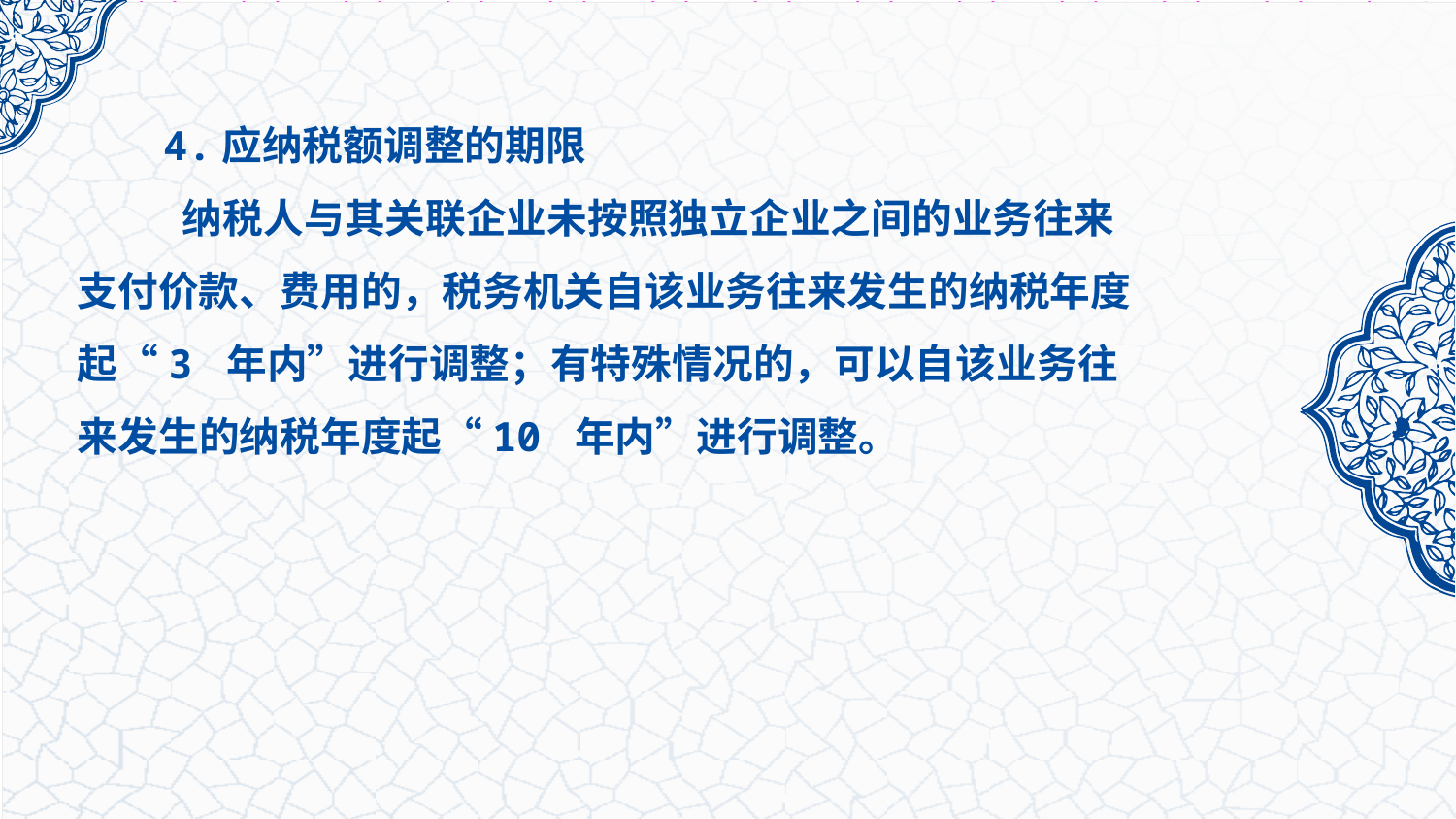

4.应纳税额调整的期限
 纳税人与其关联企业未按照独立企业之间的业务往来支付价款、费用的，税务机关自该业务往来发生的纳税年度起“3 年内”进行调整；有特殊情况的，可以自该业务往来发生的纳税年度起“10 年内”进行调整。